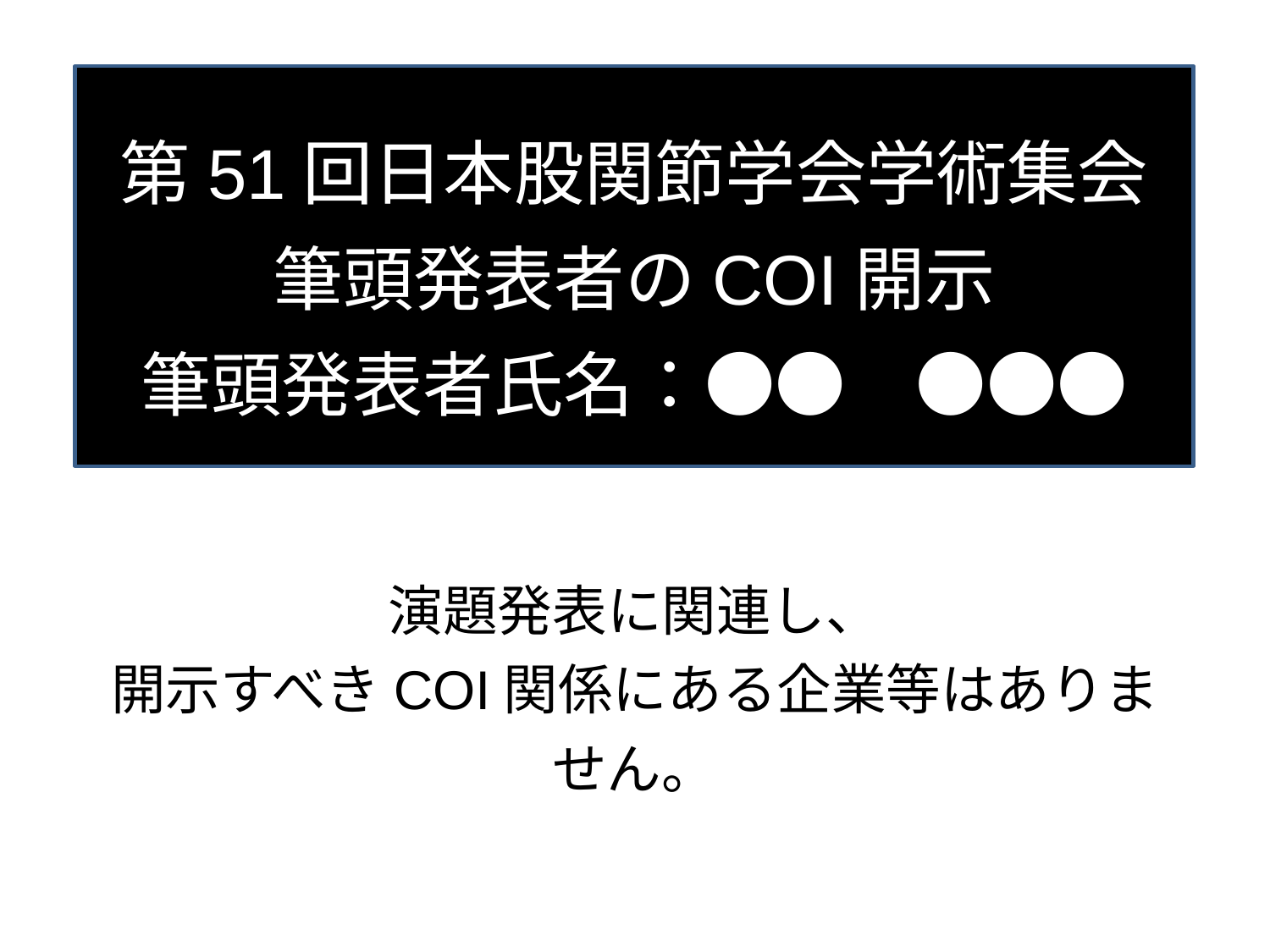

第51回日本股関節学会学術集会
筆頭発表者のCOI開示
筆頭発表者氏名：●●　●●●
演題発表に関連し、
開示すべきCOI関係にある企業等はありません。